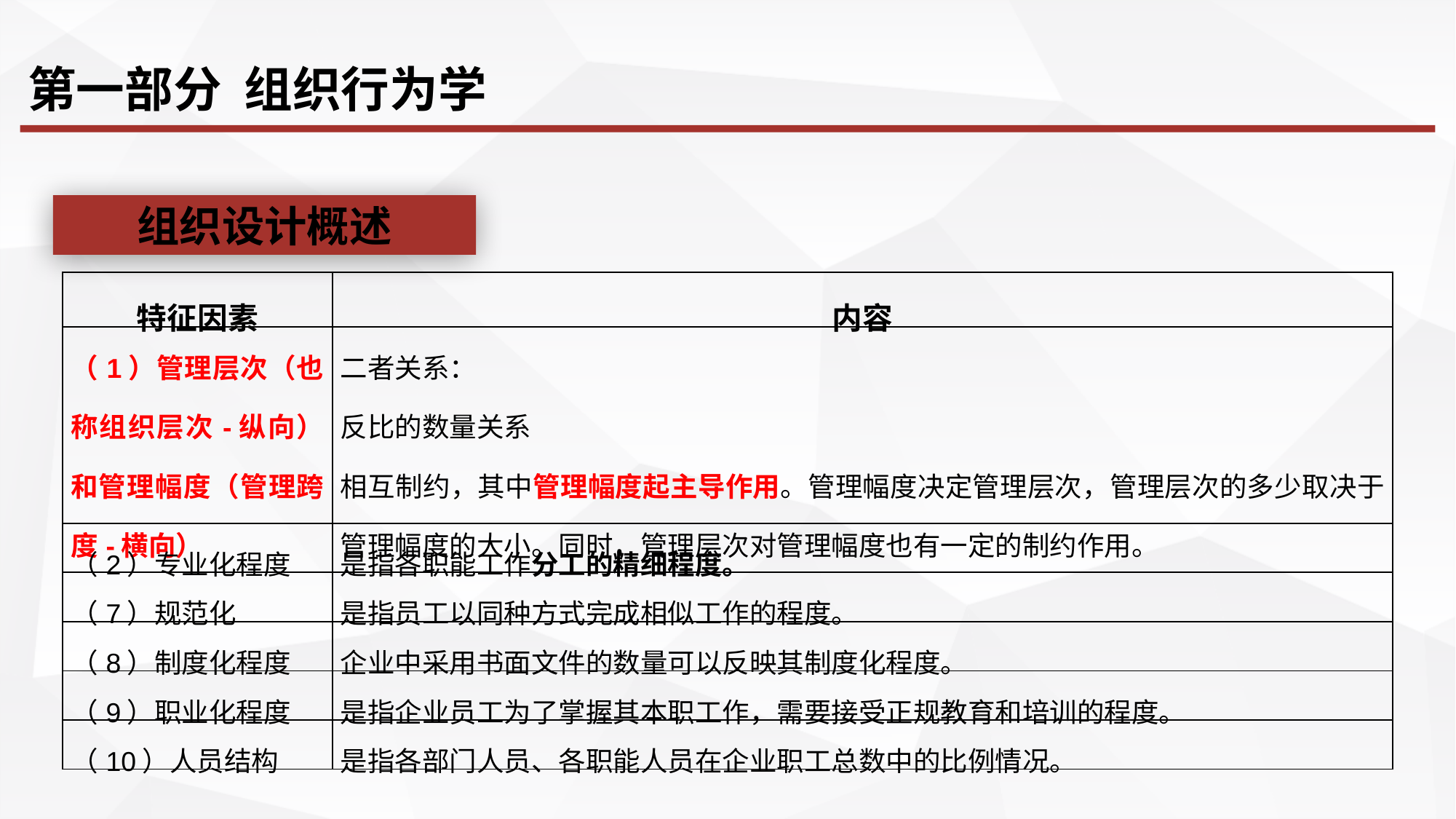

第一部分  组织行为学

组织设计概述
| 特征因素 | 内容 |
| --- | --- |
| （1）管理层次（也称组织层次-纵向）和管理幅度（管理跨度-横向） | 二者关系： 反比的数量关系 相互制约，其中管理幅度起主导作用。管理幅度决定管理层次，管理层次的多少取决于管理幅度的大小。同时，管理层次对管理幅度也有一定的制约作用。 |
| （2）专业化程度 | 是指各职能工作分工的精细程度。 |
| （7）规范化 | 是指员工以同种方式完成相似工作的程度。 |
| （8）制度化程度 | 企业中采用书面文件的数量可以反映其制度化程度。 |
| （9）职业化程度 | 是指企业员工为了掌握其本职工作，需要接受正规教育和培训的程度。 |
| （10）人员结构 | 是指各部门人员、各职能人员在企业职工总数中的比例情况。 |